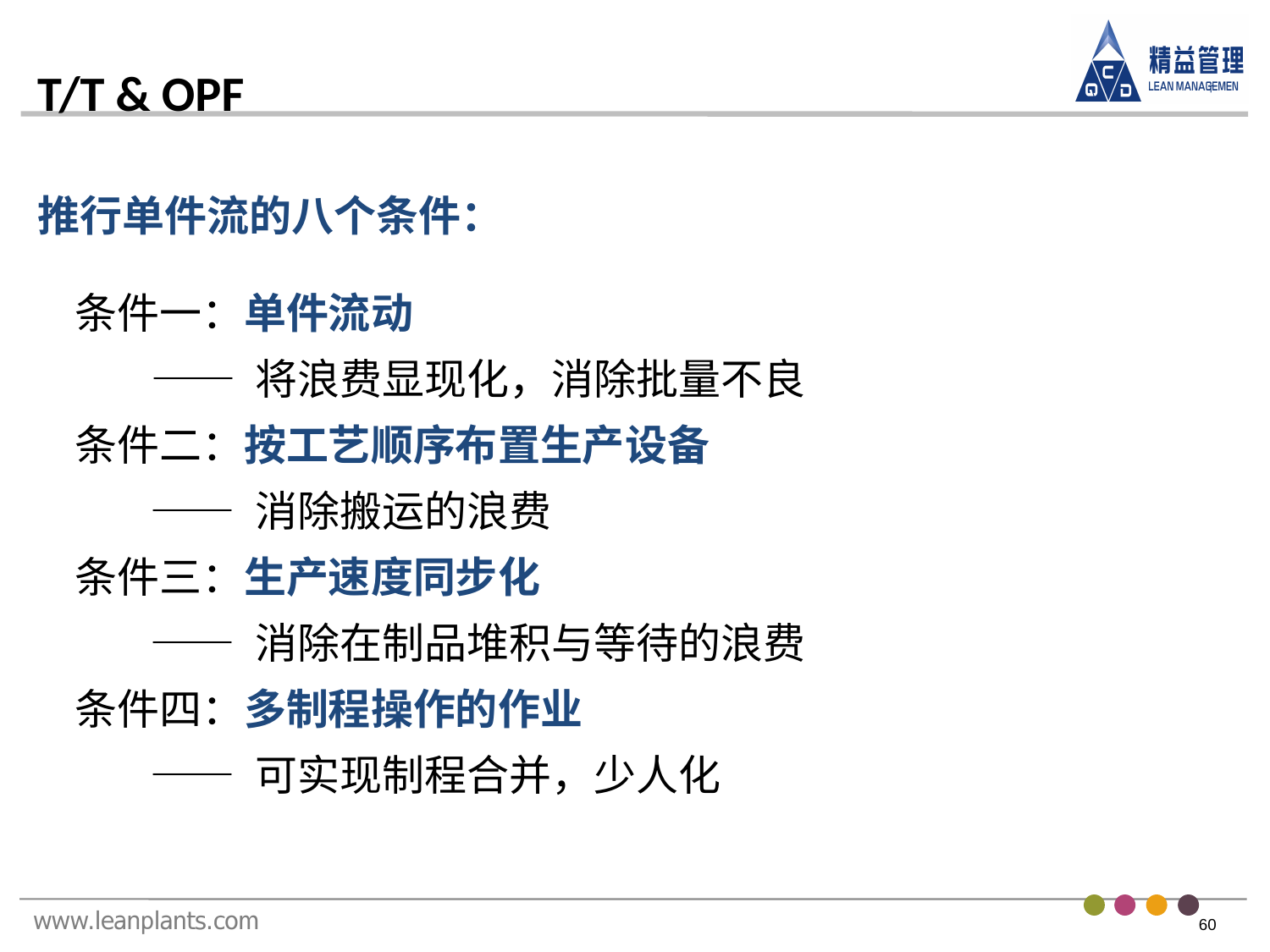

推行单件流的八个条件：
条件一：单件流动
        —— 将浪费显现化，消除批量不良
条件二：按工艺顺序布置生产设备
        —— 消除搬运的浪费
条件三：生产速度同步化
        —— 消除在制品堆积与等待的浪费
条件四：多制程操作的作业
        —— 可实现制程合并，少人化